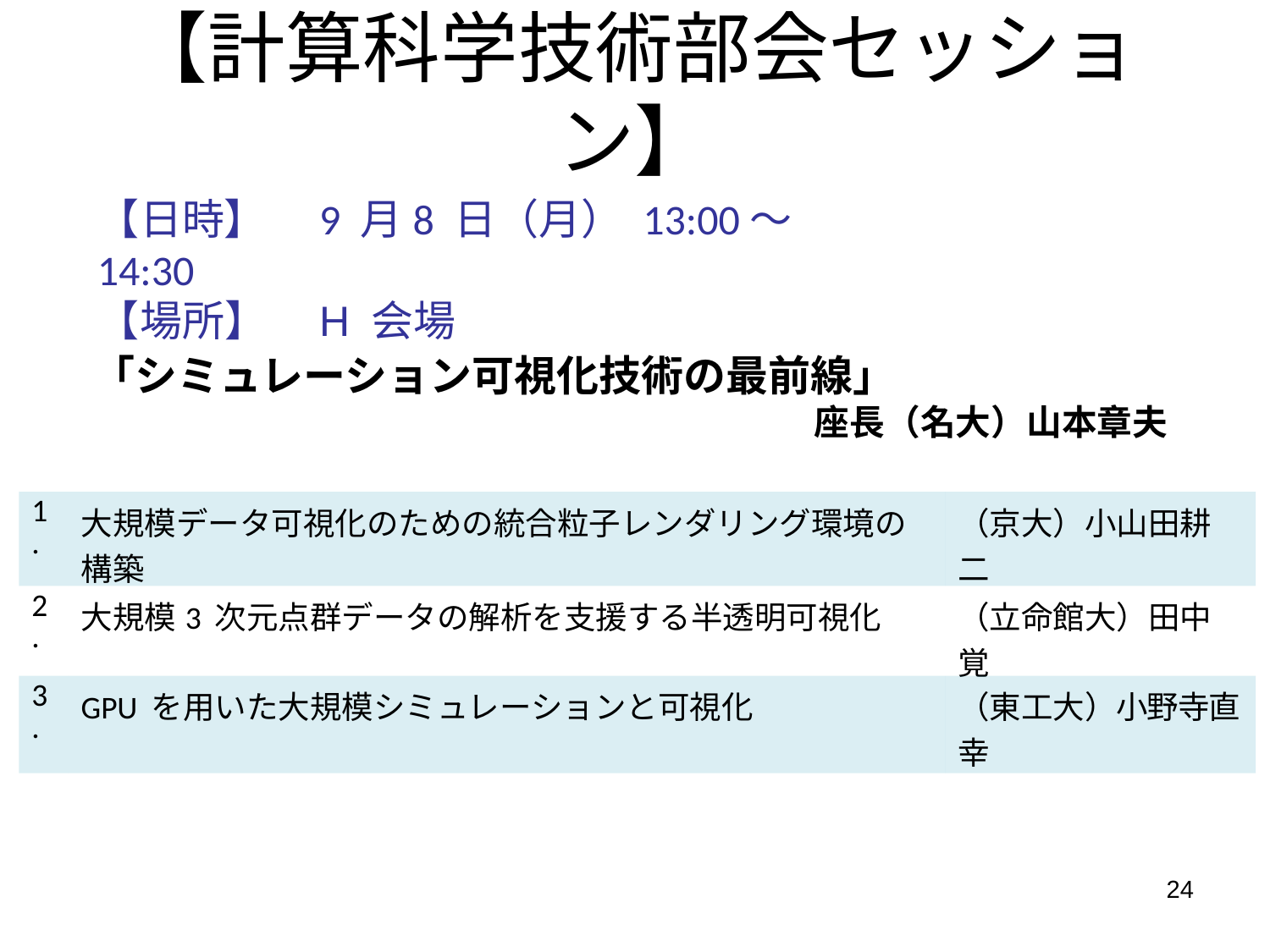

【計算科学技術部会セッション】
【日時】　9 月8 日（月） 13:00～14:30
【場所】　H 会場
「シミュレーション可視化技術の最前線」
座長（名大）山本章夫

| 1. | 大規模データ可視化のための統合粒子レンダリング環境の構築 | （京大）小山田耕二 |
| --- | --- | --- |
| 2. | 大規模3 次元点群データの解析を支援する半透明可視化 | （立命館大）田中覚 |
| 3. | GPU を用いた大規模シミュレーションと可視化 | （東工大）小野寺直幸 |
24